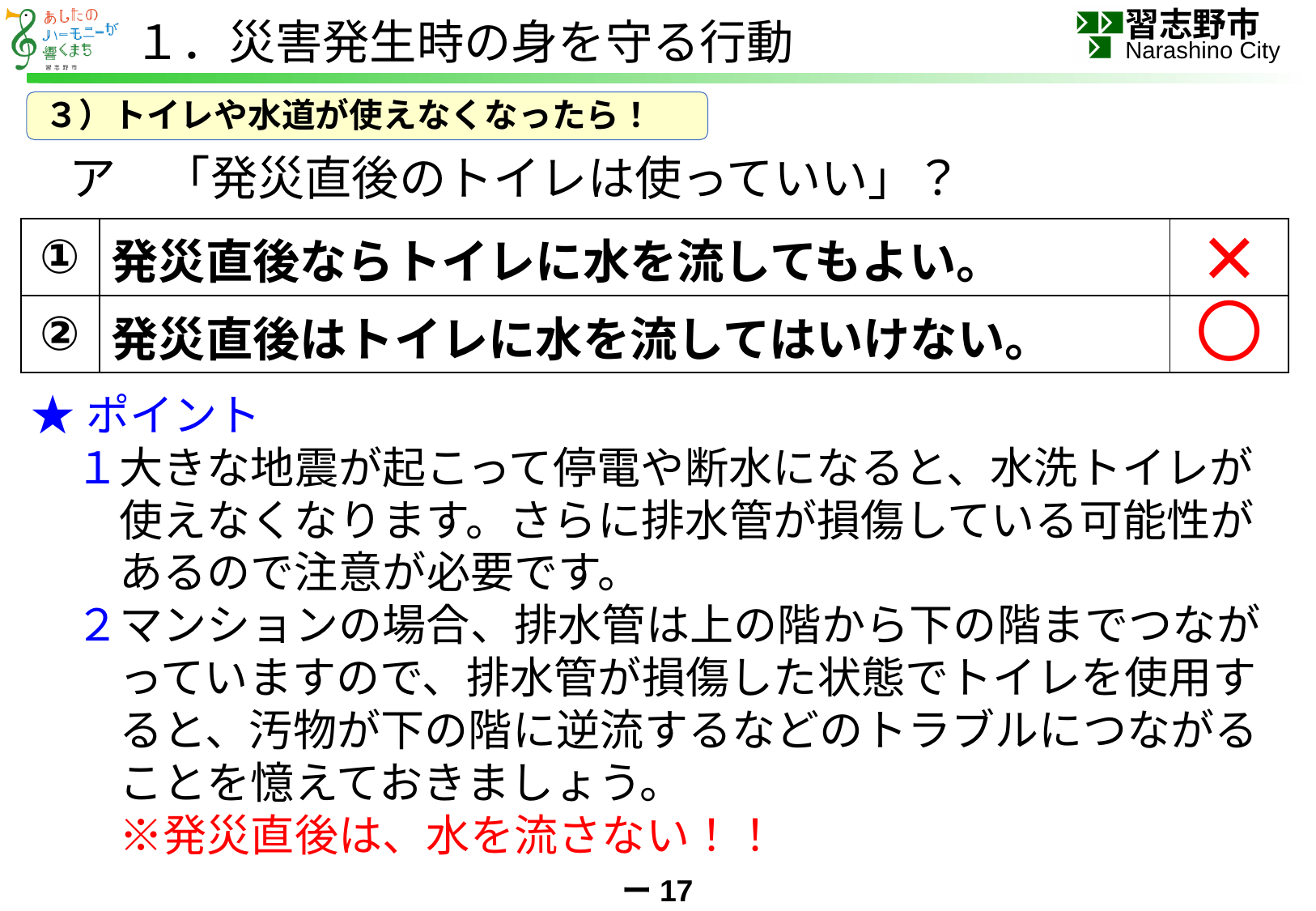

１．災害発生時の身を守る行動
３）トイレや水道が使えなくなったら！
　ア　「発災直後のトイレは使っていい」？
| ① | 発災直後ならトイレに水を流してもよい。 |  |
| --- | --- | --- |
| ② | 発災直後はトイレに水を流してはいけない。 |  |
×
〇
★ポイント
　１大きな地震が起こって停電や断水になると、水洗トイレが
　　使えなくなります。さらに排水管が損傷している可能性が
　　あるので注意が必要です。
　２マンションの場合、排水管は上の階から下の階までつなが
　　っていますので、排水管が損傷した状態でトイレを使用す
　　ると、汚物が下の階に逆流するなどのトラブルにつながる
　　ことを憶えておきましょう。
　　※発災直後は、水を流さない！！
ー17ー